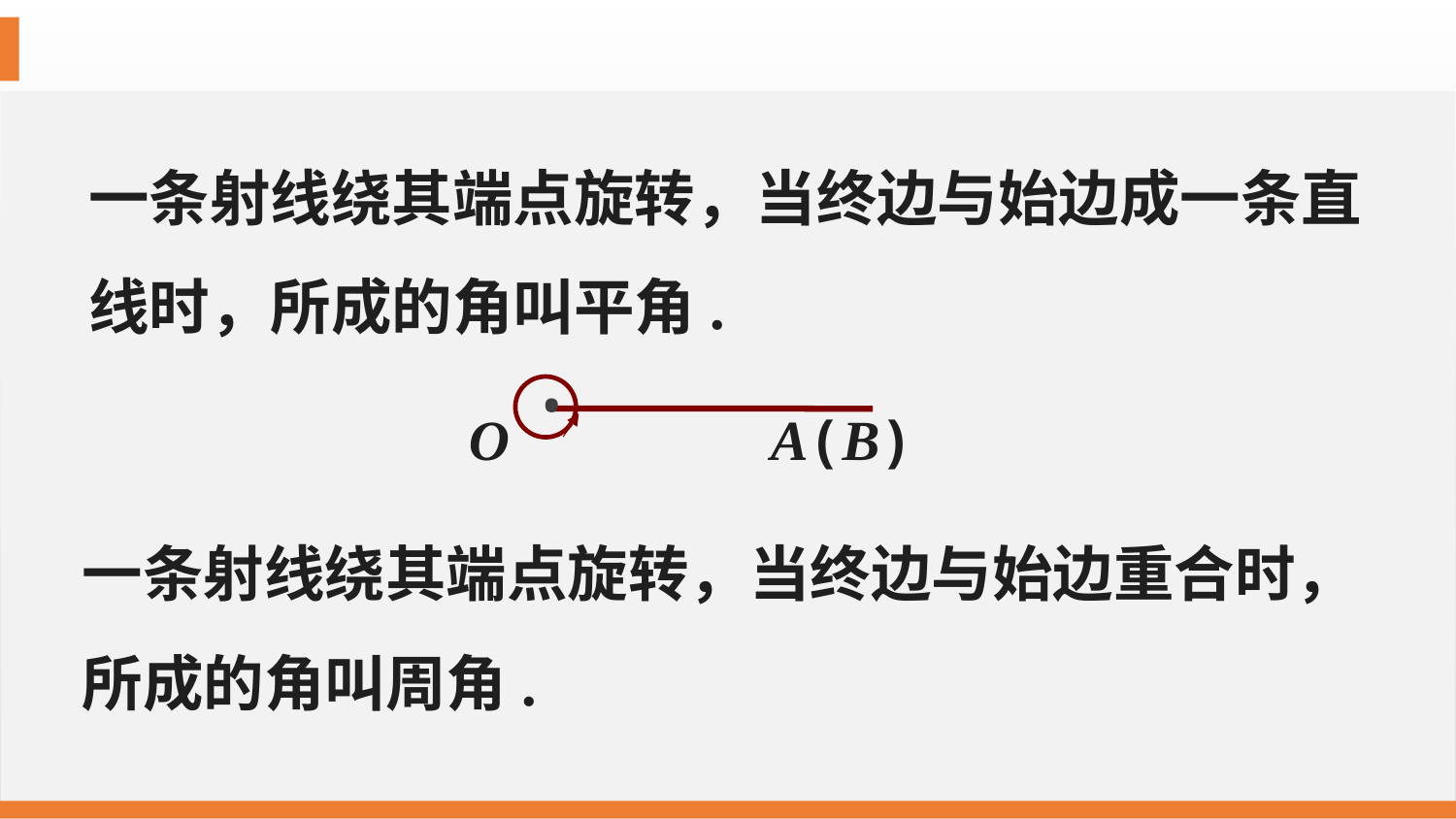

一条射线绕其端点旋转，当终边与始边成一条直线时，所成的角叫平角.
•

O
A(B)

一条射线绕其端点旋转，当终边与始边重合时，所成的角叫周角.